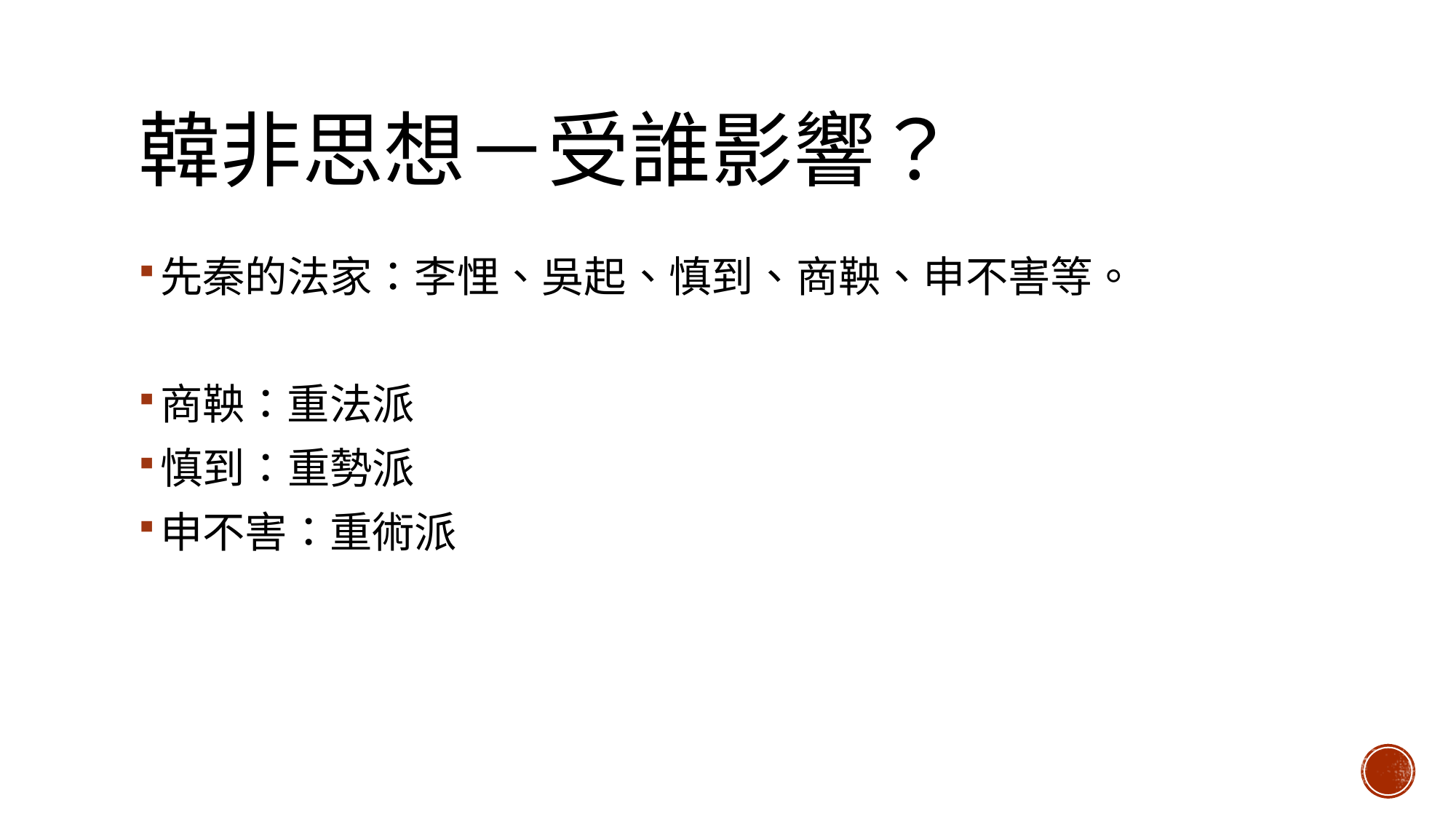

# 韓非思想－受誰影響？
先秦的法家：李悝、吳起、慎到、商鞅、申不害等。

商鞅：重法派
慎到：重勢派
申不害：重術派